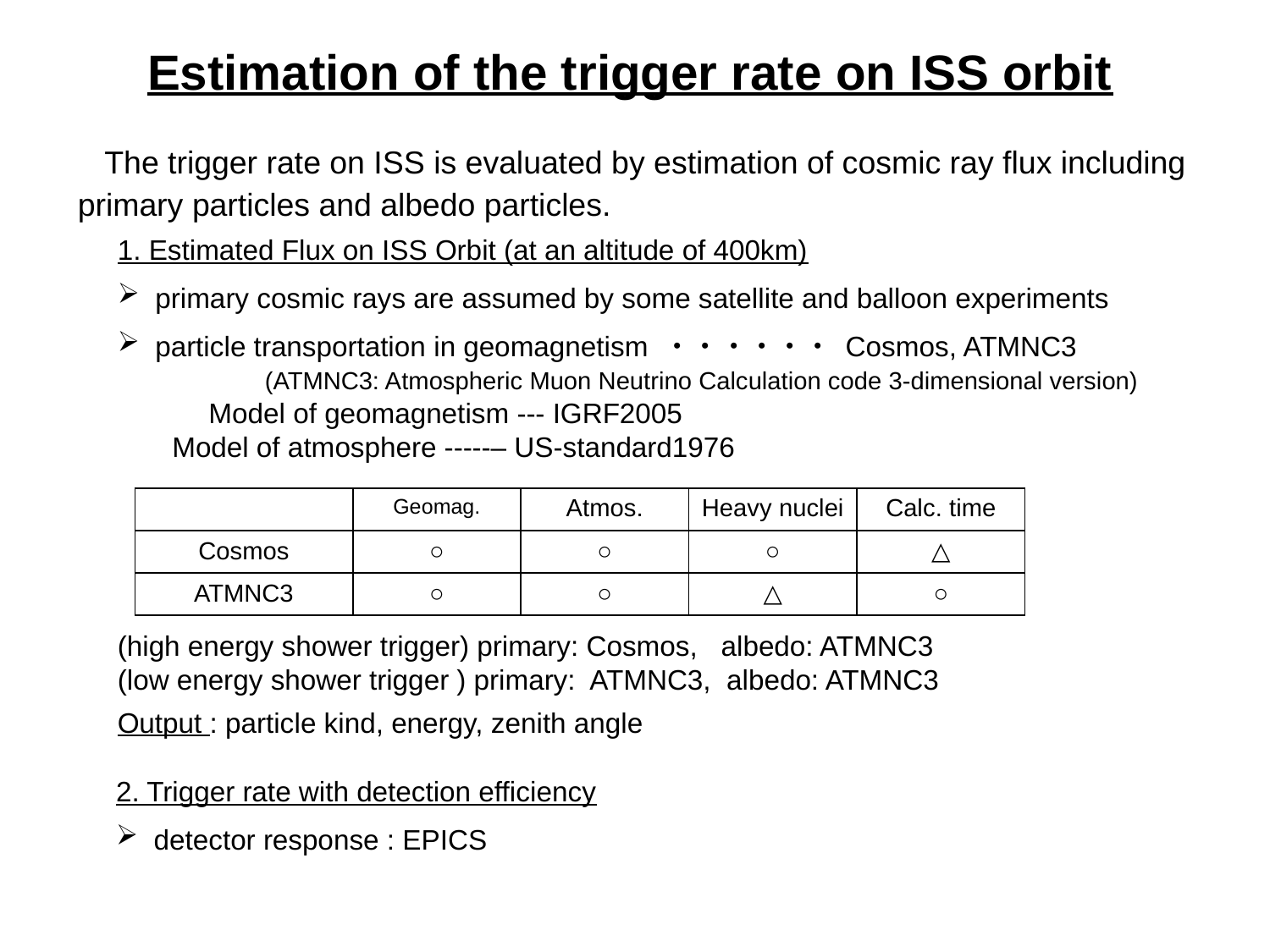

# Estimation of the trigger rate on ISS orbit
   The trigger rate on ISS is evaluated by estimation of cosmic ray flux including primary particles and albedo particles.
1. Estimated Flux on ISS Orbit (at an altitude of 400km)
 primary cosmic rays are assumed by some satellite and balloon experiments
 particle transportation in geomagnetism ・・・・・・ Cosmos, ATMNC3
　　　　　(ATMNC3: Atmospheric Muon Neutrino Calculation code 3-dimensional version)
　　　Model of geomagnetism --- IGRF2005
       Model of atmosphere -----– US-standard1976
|  | Geomag. | Atmos. | Heavy nuclei | Calc. time |
| --- | --- | --- | --- | --- |
| Cosmos | ○ | ○ | ○ | △ |
| ATMNC3 | ○ | ○ | △ | ○ |
(high energy shower trigger) primary: Cosmos,   albedo: ATMNC3
(low energy shower trigger ) primary:  ATMNC3,  albedo: ATMNC3
Output : particle kind, energy, zenith angle
2. Trigger rate with detection efficiency
 detector response : EPICS